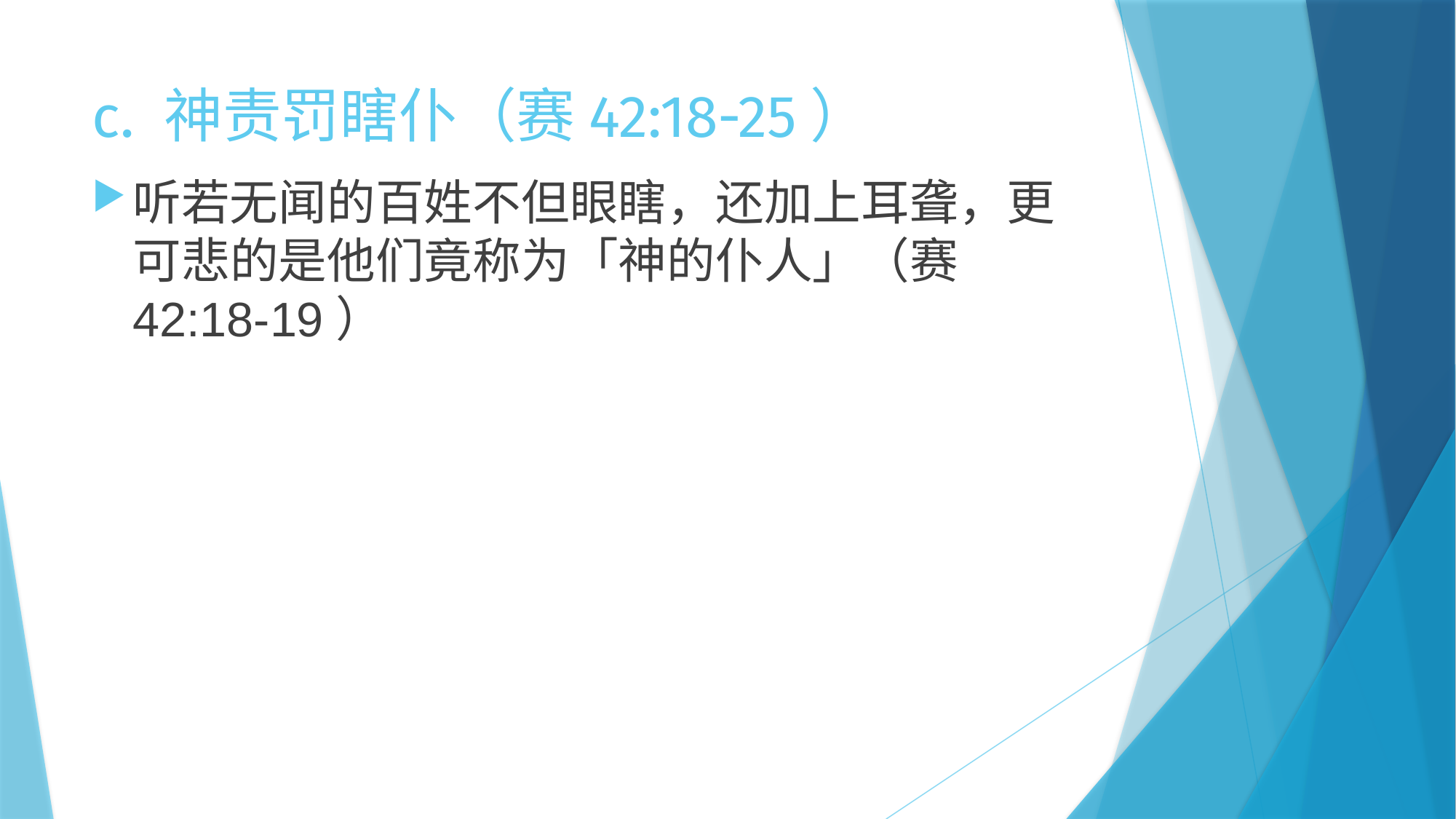

# c. 神责罚瞎仆（赛42:18-25）
听若无闻的百姓不但眼瞎，还加上耳聋，更可悲的是他们竟称为「神的仆人」（赛42:18-19）